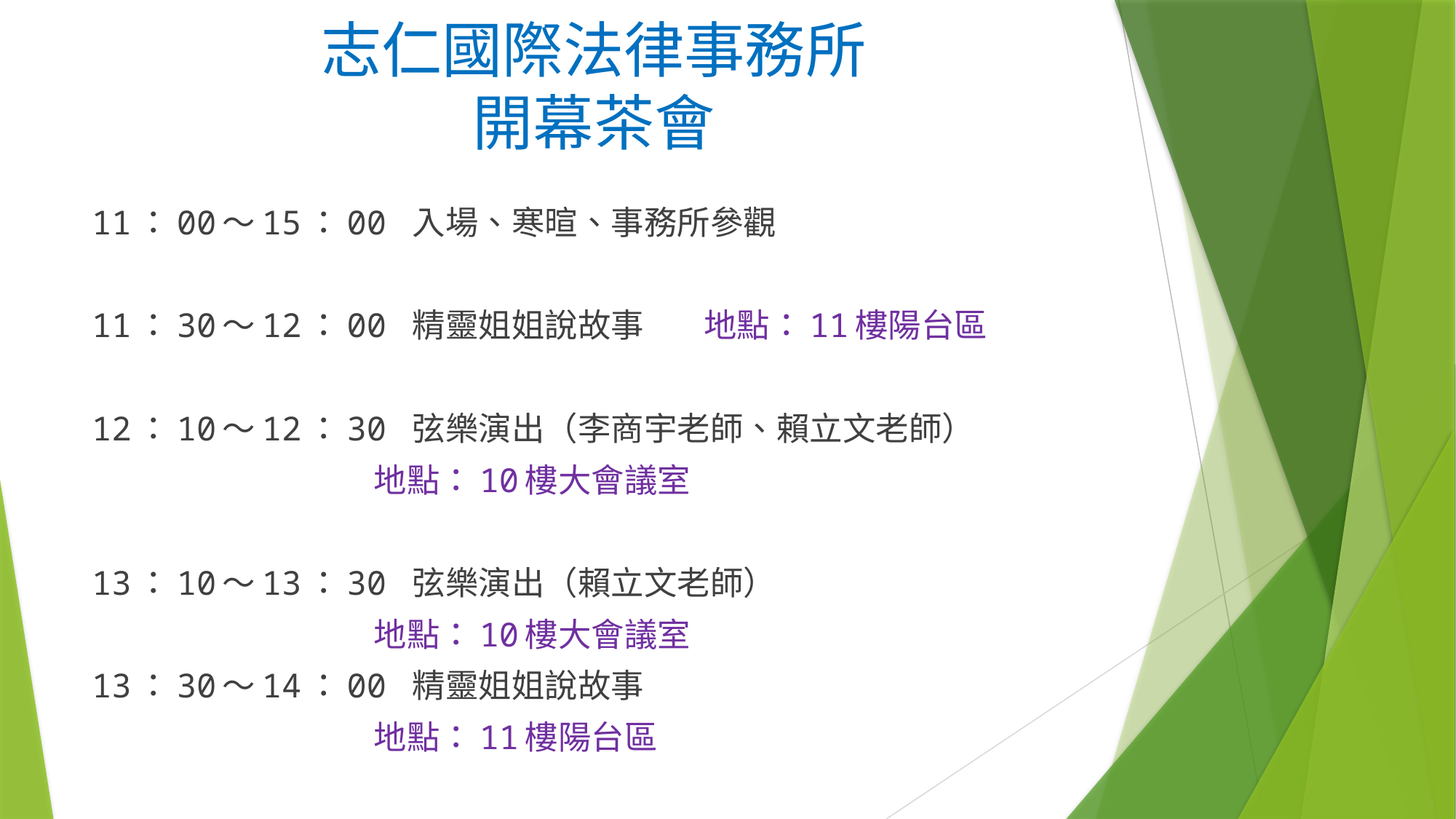

# 志仁國際法律事務所 開幕茶會
11：00～15：00 入場、寒暄、事務所參觀

11：30～12：00 精靈姐姐說故事        地點：11樓陽台區

12：10～12：30 弦樂演出（李商宇老師、賴立文老師）
                                     地點：10樓大會議室

13：10～13：30 弦樂演出（賴立文老師）
                                     地點：10樓大會議室
13：30～14：00 精靈姐姐說故事
                                     地點：11樓陽台區